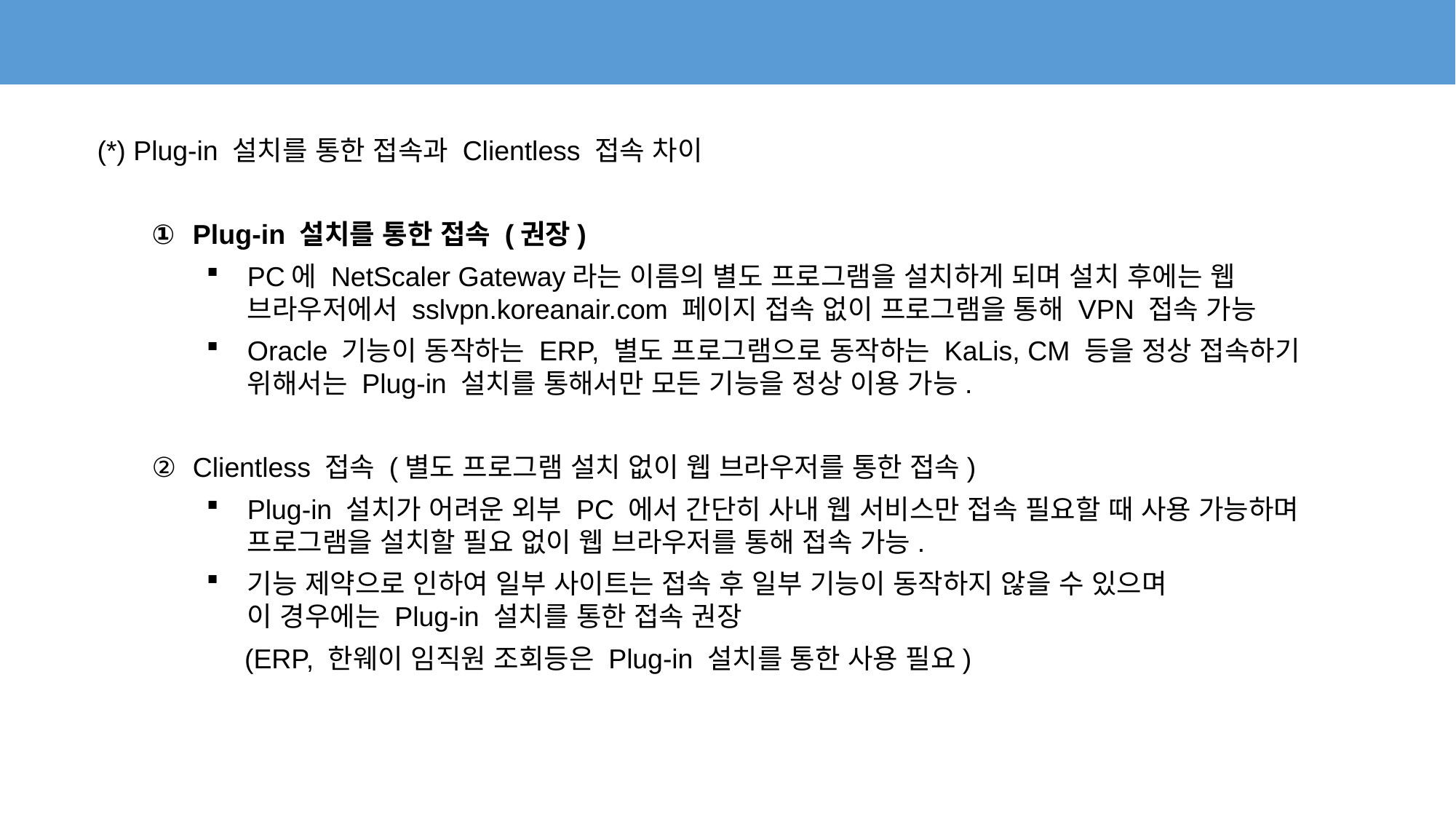

(*) Plug-in 설치를 통한 접속과 Clientless 접속 차이

Plug-in 설치를 통한 접속 (권장)
PC에 NetScaler Gateway라는 이름의 별도 프로그램을 설치하게 되며 설치 후에는 웹 브라우저에서 sslvpn.koreanair.com 페이지 접속 없이 프로그램을 통해 VPN 접속 가능
Oracle 기능이 동작하는 ERP, 별도 프로그램으로 동작하는 KaLis, CM 등을 정상 접속하기 위해서는 Plug-in 설치를 통해서만 모든 기능을 정상 이용 가능.

Clientless 접속 (별도 프로그램 설치 없이 웹 브라우저를 통한 접속)
Plug-in 설치가 어려운 외부 PC 에서 간단히 사내 웹 서비스만 접속 필요할 때 사용 가능하며 프로그램을 설치할 필요 없이 웹 브라우저를 통해 접속 가능.
기능 제약으로 인하여 일부 사이트는 접속 후 일부 기능이 동작하지 않을 수 있으며
이 경우에는 Plug-in 설치를 통한 접속 권장
     (ERP, 한웨이 임직원 조회등은 Plug-in 설치를 통한 사용 필요)